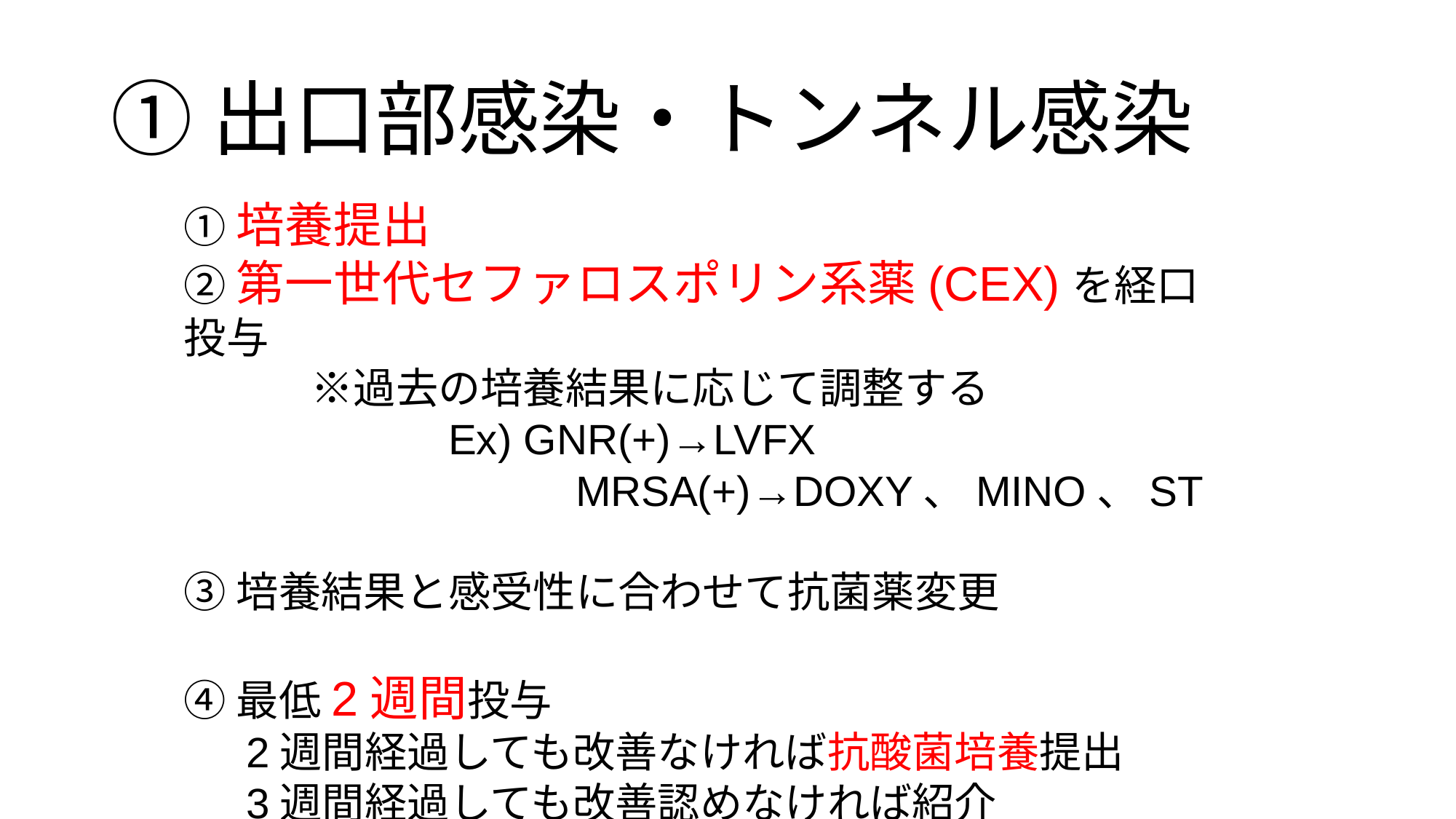

# ①出口部感染・トンネル感染
①培養提出
②第一世代セファロスポリン系薬(CEX)を経口投与
　　　※過去の培養結果に応じて調整する
　　　　　　Ex) GNR(+)→LVFX
　　　　　　　　　MRSA(+)→DOXY、MINO、ST

③培養結果と感受性に合わせて抗菌薬変更

④最低2週間投与
　 2週間経過しても改善なければ抗酸菌培養提出
　 3週間経過しても改善認めなければ紹介